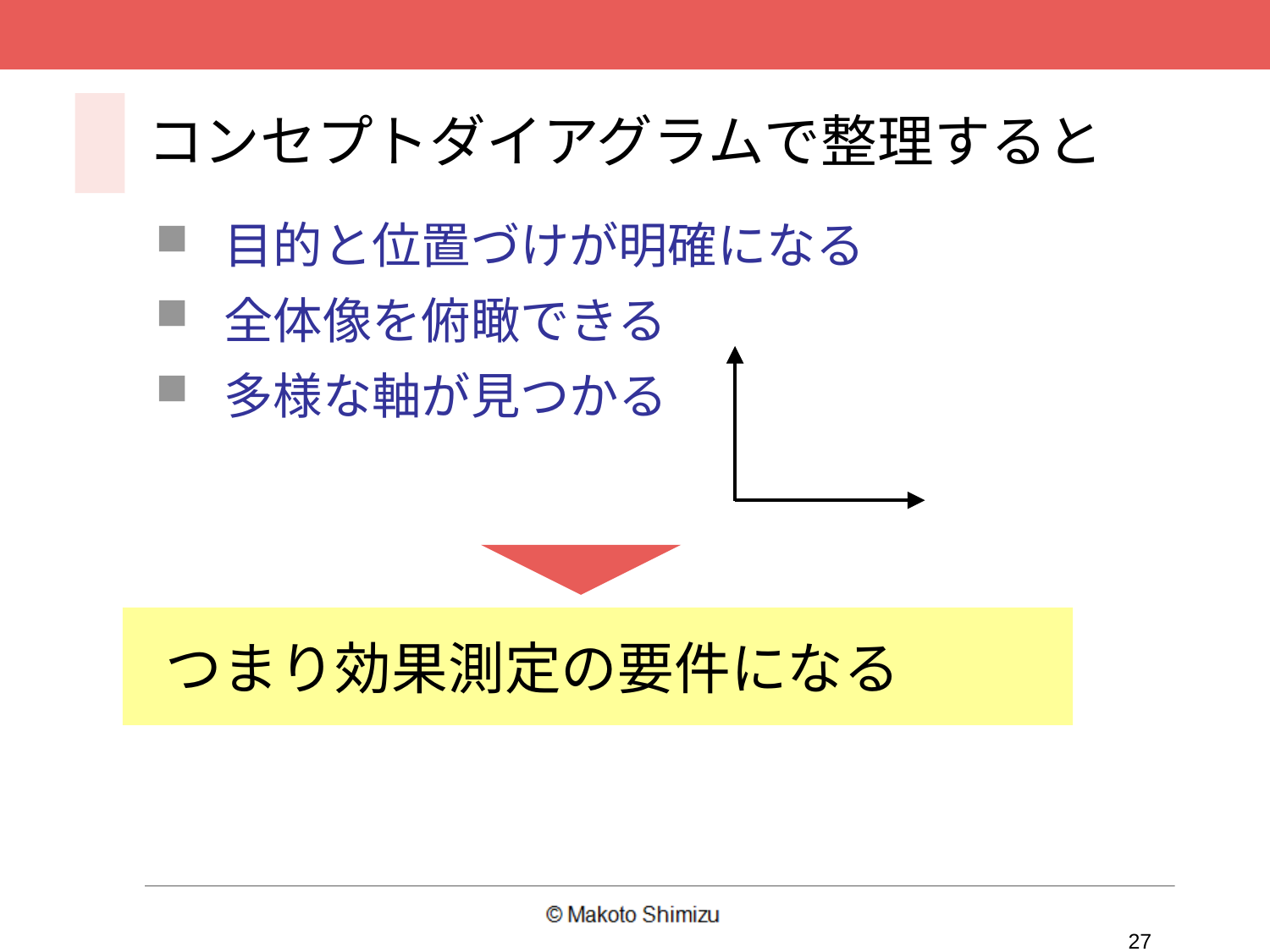

コンセプトダイアグラムで整理すると
目的と位置づけが明確になる
全体像を俯瞰できる
多様な軸が見つかる

つまり効果測定の要件になる